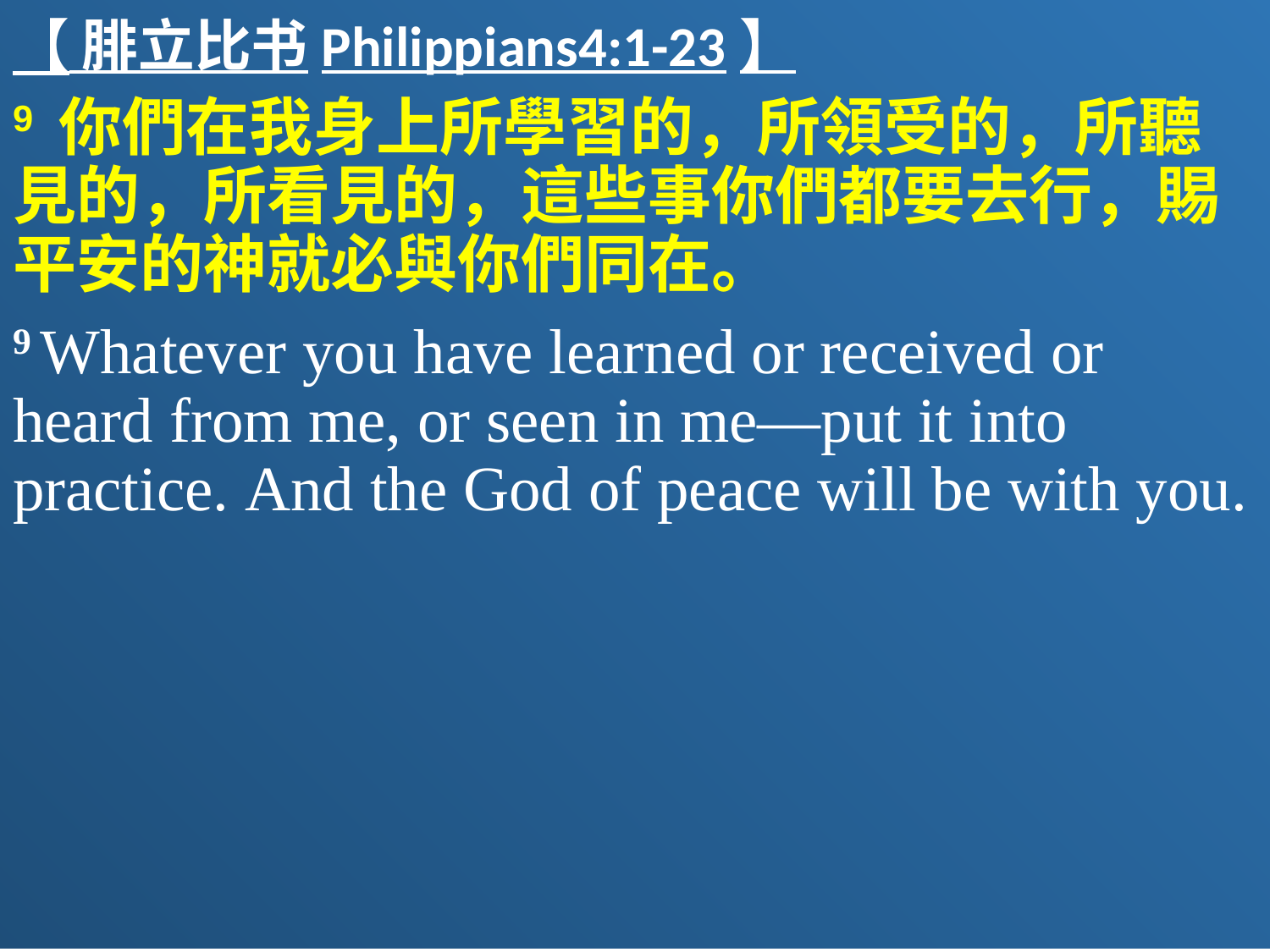

【 腓立比书Philippians4:1-23】
9 你們在我身上所學習的，所領受的，所聽見的，所看見的，這些事你們都要去行，賜平安的神就必與你們同在。
9 Whatever you have learned or received or heard from me, or seen in me—put it into practice. And the God of peace will be with you.